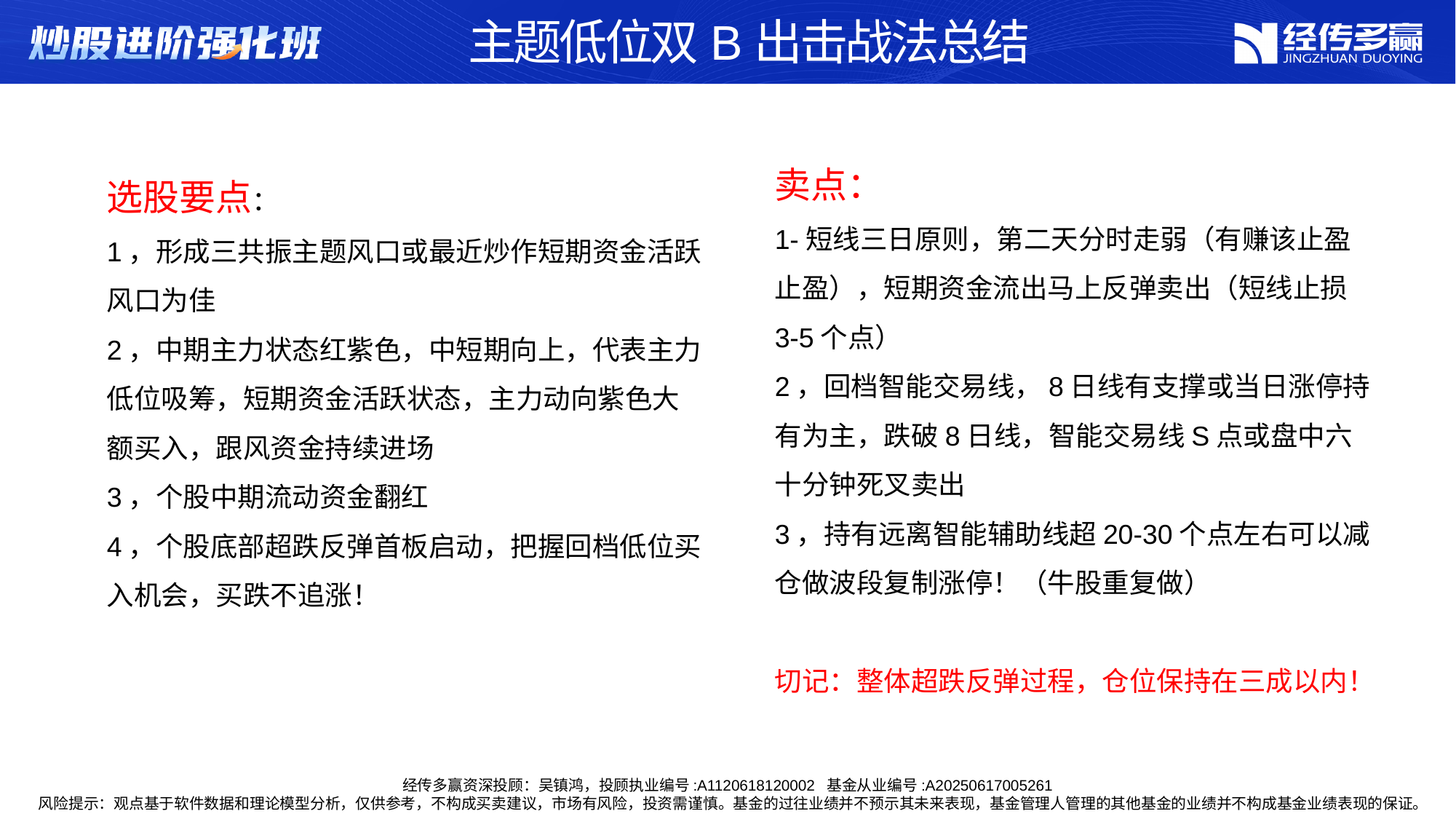

主题低位双B出击战法总结
卖点：
1-短线三日原则，第二天分时走弱（有赚该止盈止盈），短期资金流出马上反弹卖出（短线止损3-5个点）
2，回档智能交易线，8日线有支撑或当日涨停持有为主，跌破8日线，智能交易线S点或盘中六十分钟死叉卖出
3，持有远离智能辅助线超20-30个点左右可以减仓做波段复制涨停！（牛股重复做）

切记：整体超跌反弹过程，仓位保持在三成以内！
选股要点：
1，形成三共振主题风口或最近炒作短期资金活跃风口为佳
2，中期主力状态红紫色，中短期向上，代表主力低位吸筹，短期资金活跃状态，主力动向紫色大额买入，跟风资金持续进场
3，个股中期流动资金翻红
4，个股底部超跌反弹首板启动，把握回档低位买入机会，买跌不追涨！